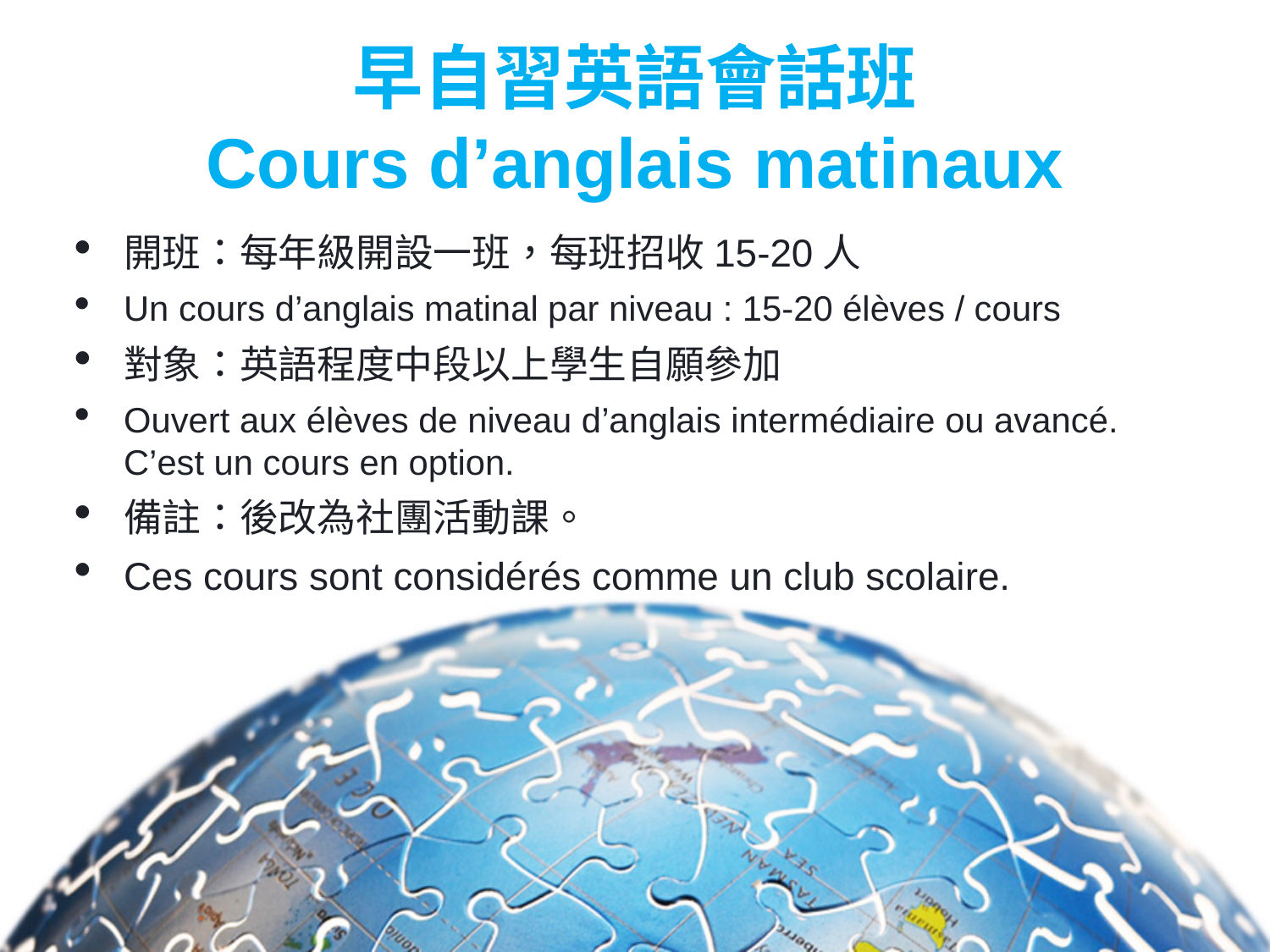

早自習英語會話班
Cours d’anglais matinaux
開班：每年級開設一班，每班招收15-20人
Un cours d’anglais matinal par niveau : 15-20 élèves / cours
對象：英語程度中段以上學生自願參加
Ouvert aux élèves de niveau d’anglais intermédiaire ou avancé.
C’est un cours en option.
備註：後改為社團活動課。
Ces cours sont considérés comme un club scolaire.